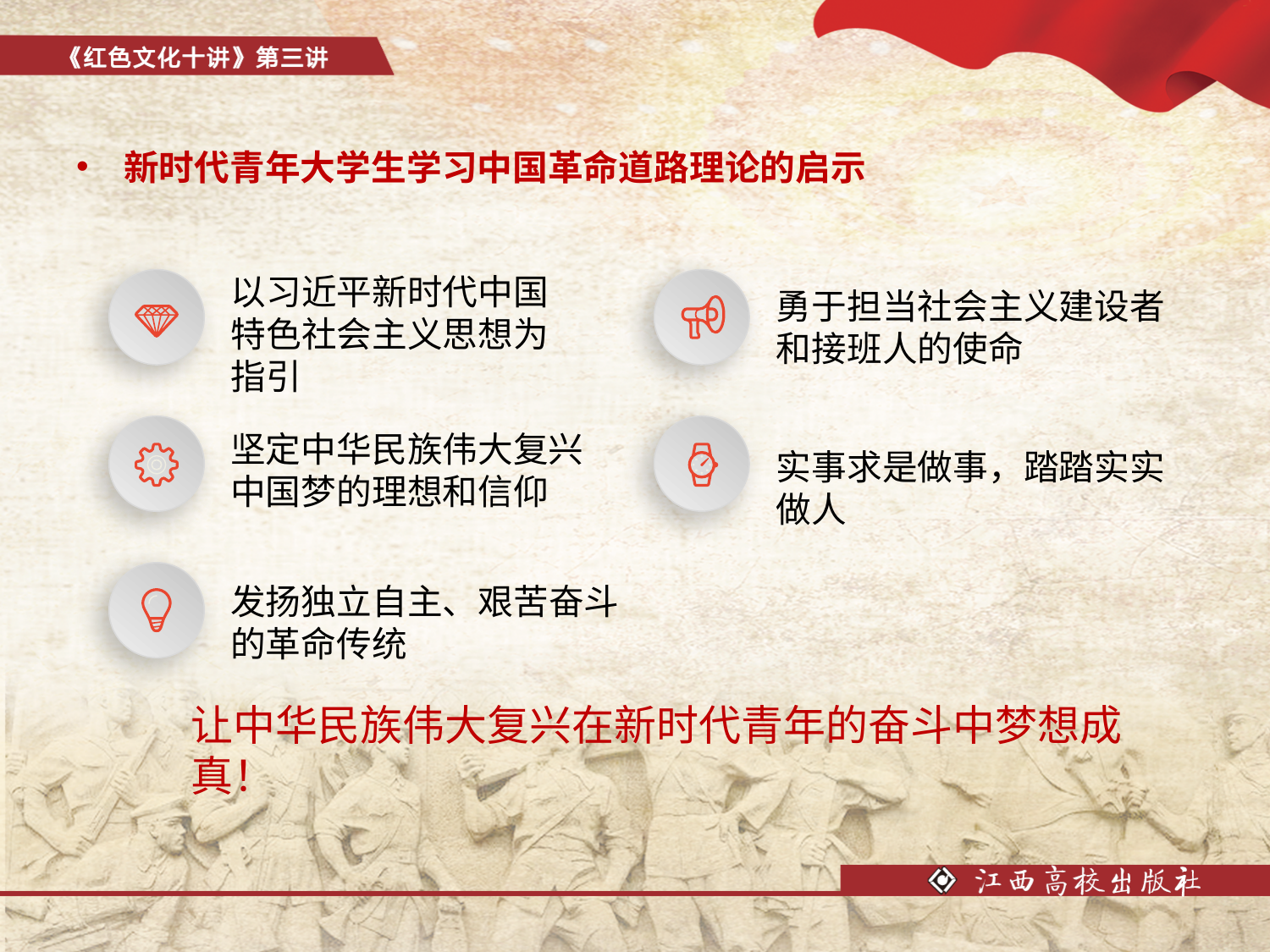

新时代青年大学生学习中国革命道路理论的启示
以习近平新时代中国特色社会主义思想为指引

勇于担当社会主义建设者
和接班人的使命

坚定中华民族伟大复兴
中国梦的理想和信仰
实事求是做事，踏踏实实
做人

发扬独立自主、艰苦奋斗
的革命传统

让中华民族伟大复兴在新时代青年的奋斗中梦想成真！